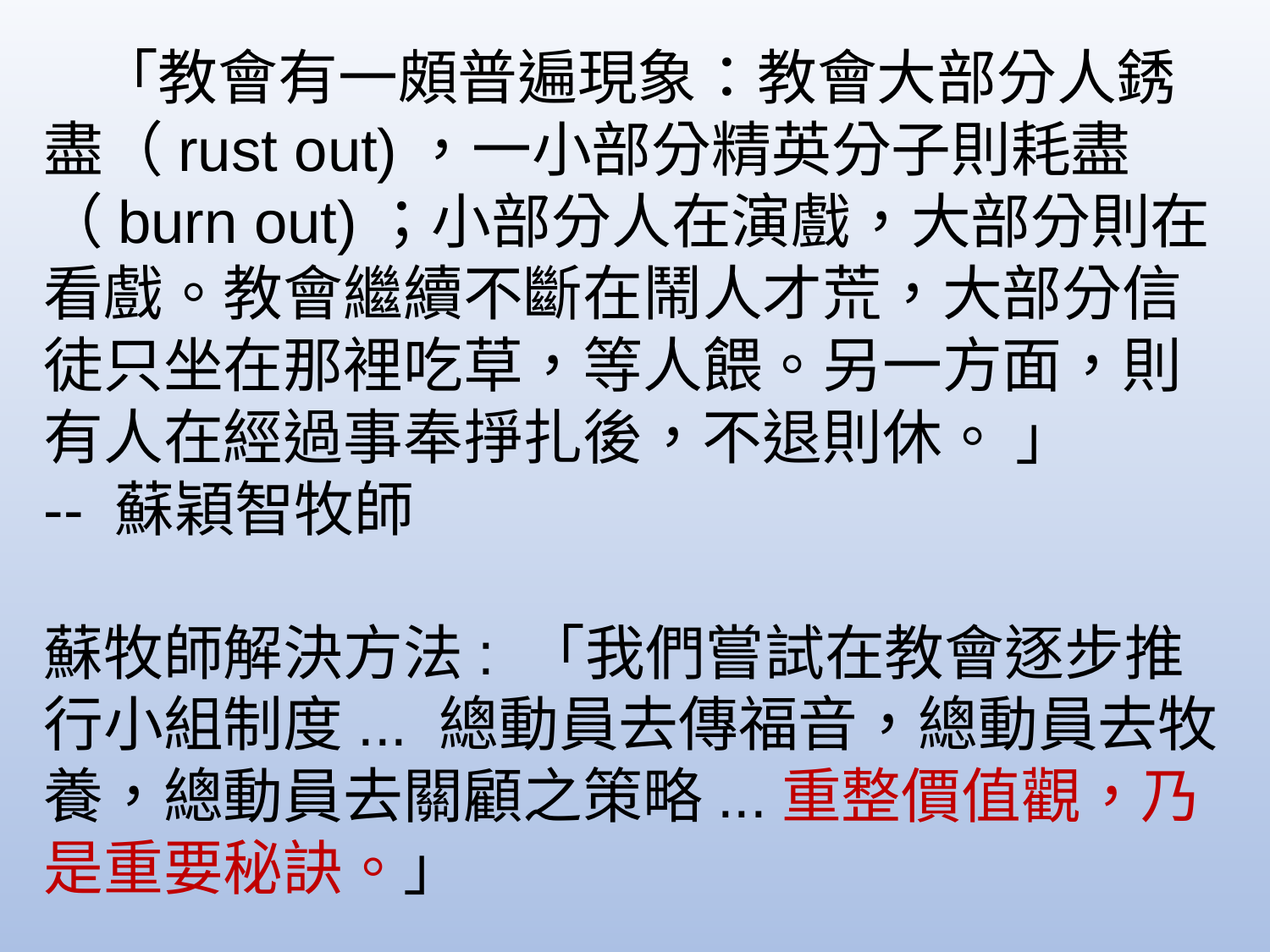

「教會有一頗普遍現象：教會大部分人銹盡（rust out)，一小部分精英分子則耗盡
（burn out)；小部分人在演戲，大部分則在看戲。教會繼續不斷在鬧人才荒，大部分信徒只坐在那裡吃草，等人餵。另一方面，則有人在經過事奉掙扎後，不退則休。 」
-- 蘇穎智牧師
蘇牧師解決方法: 「我們嘗試在教會逐步推行小組制度... 總動員去傳福音，總動員去牧養，總動員去關顧之策略...重整價值觀，乃是重要秘訣。」